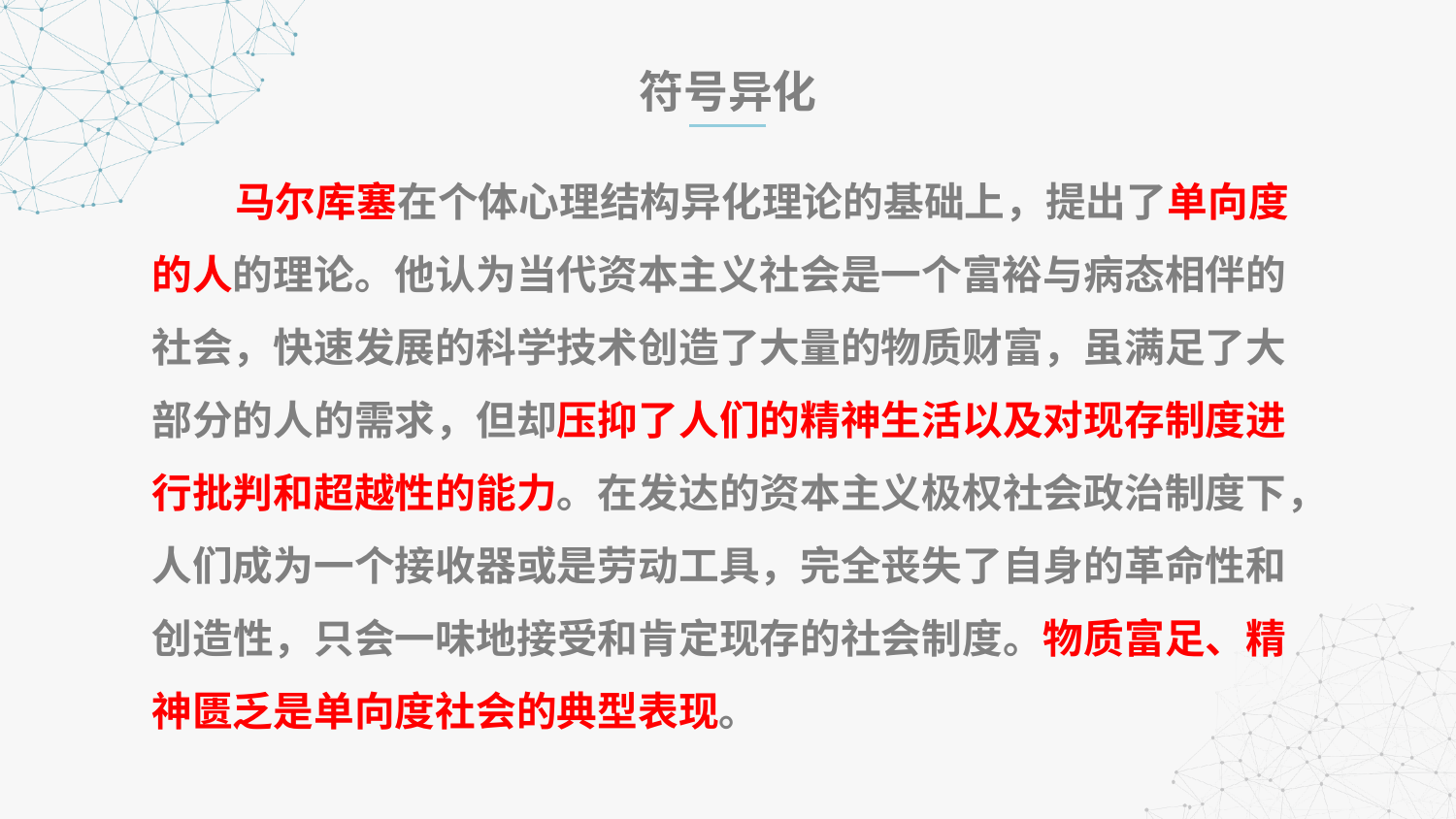

符号异化
        马尔库塞在个体心理结构异化理论的基础上，提出了单向度的人的理论。他认为当代资本主义社会是一个富裕与病态相伴的社会，快速发展的科学技术创造了大量的物质财富，虽满足了大部分的人的需求，但却压抑了人们的精神生活以及对现存制度进行批判和超越性的能力。在发达的资本主义极权社会政治制度下，人们成为一个接收器或是劳动工具，完全丧失了自身的革命性和创造性，只会一味地接受和肯定现存的社会制度。物质富足、精神匮乏是单向度社会的典型表现。